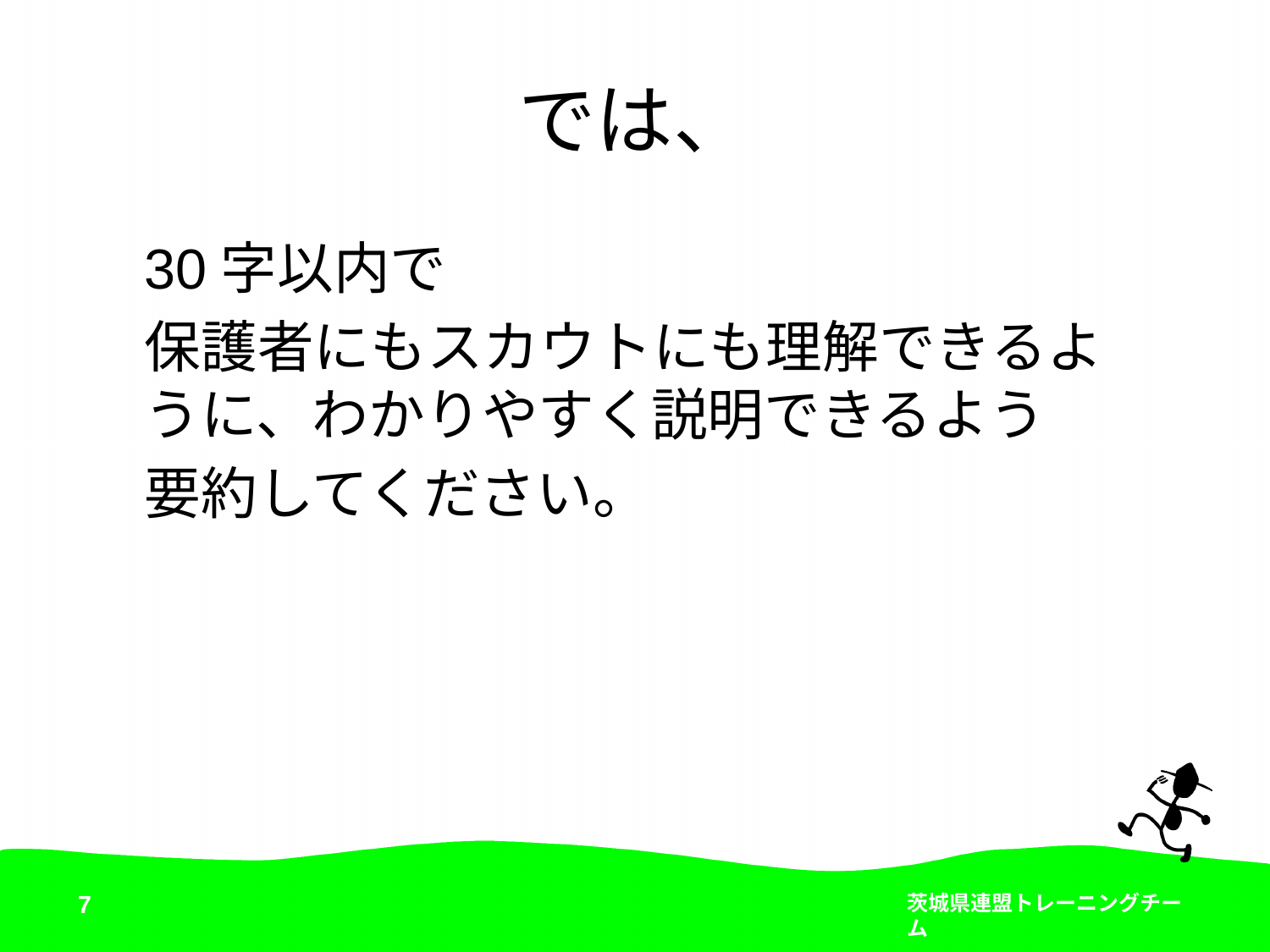

# では、
30字以内で
保護者にもスカウトにも理解できるように、わかりやすく説明できるよう
要約してください。
7
茨城県連盟トレーニングチーム